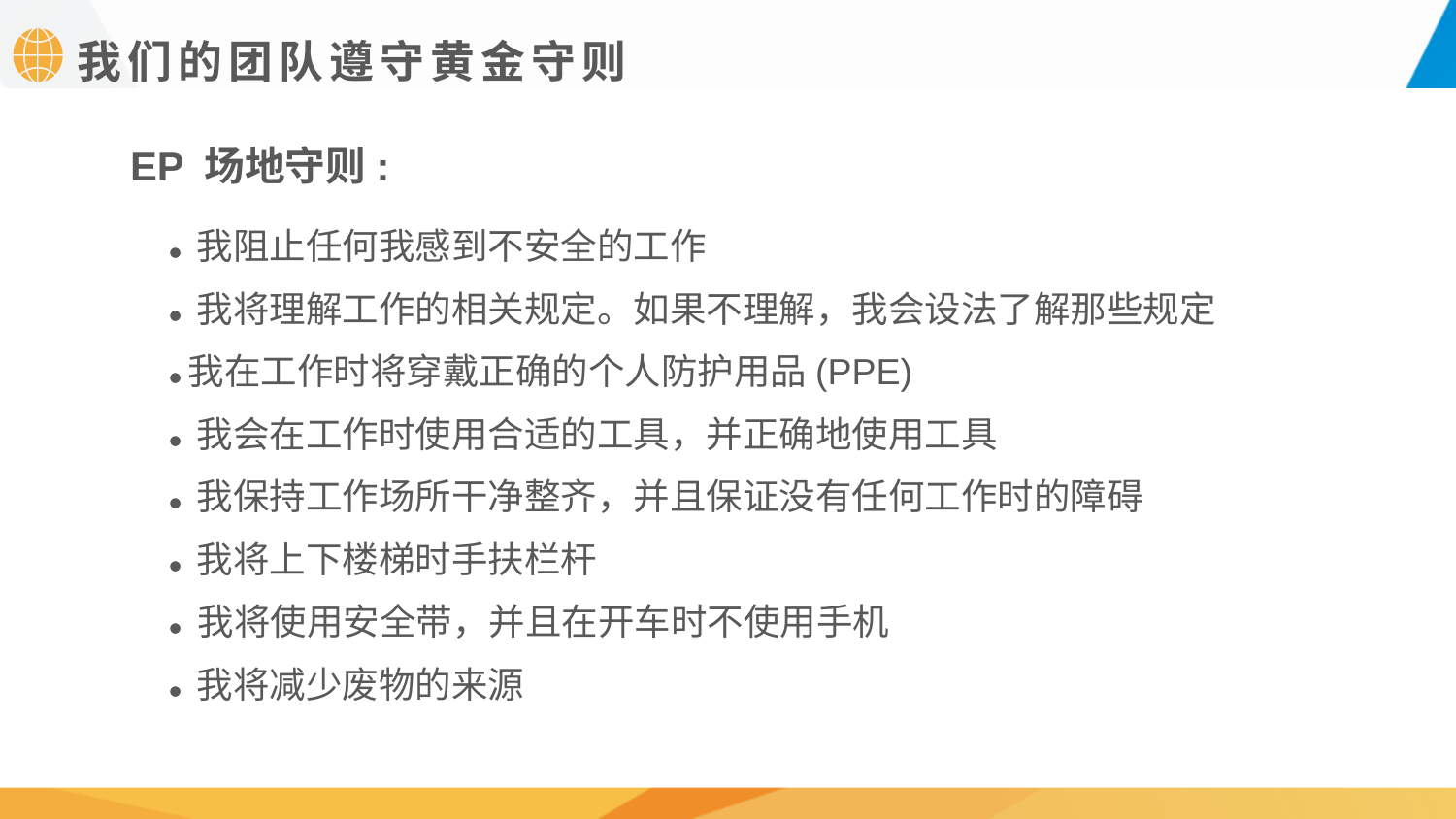

我们的团队遵守黄金守则

EP 场地守则:

我阻止任何我感到不安全的工作
•
•
我将理解工作的相关规定。如果不理解，我会设法了解那些规定

•
•

我在工作时将穿戴正确的个人防护用品(PPE)

•
•
我会在工作时使用合适的工具，并正确地使用工具

•
•
我保持工作场所干净整齐，并且保证没有任何工作时的障碍

•
•
我将上下楼梯时手扶栏杆

•
•
我将使用安全带，并且在开车时不使用手机

•
•
我将减少废物的来源

•
•